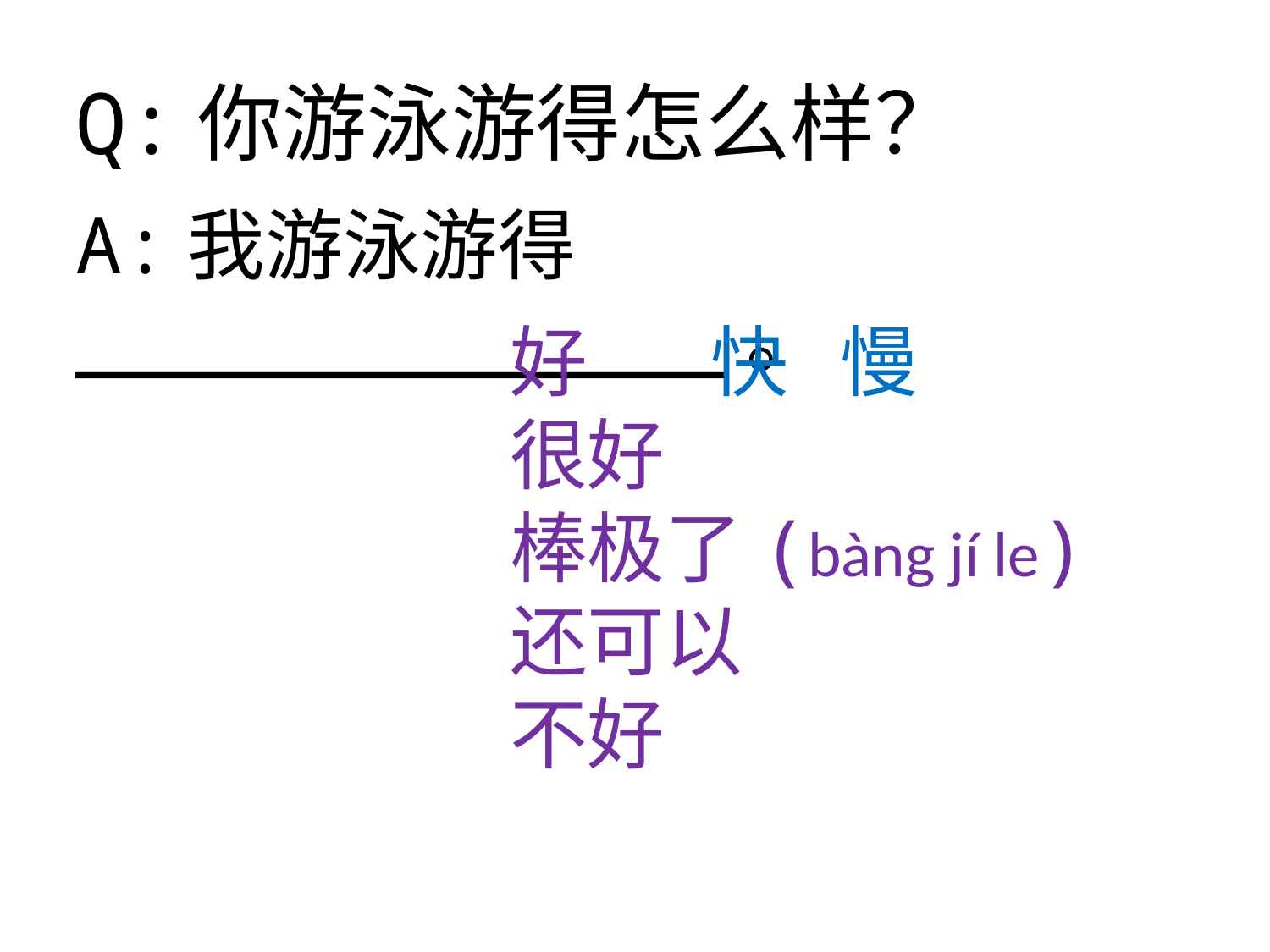

Q:你游泳游得怎么样？
A:我游泳游得______________。
好
很好
棒极了(bàng jí le)
还可以
不好
快   慢